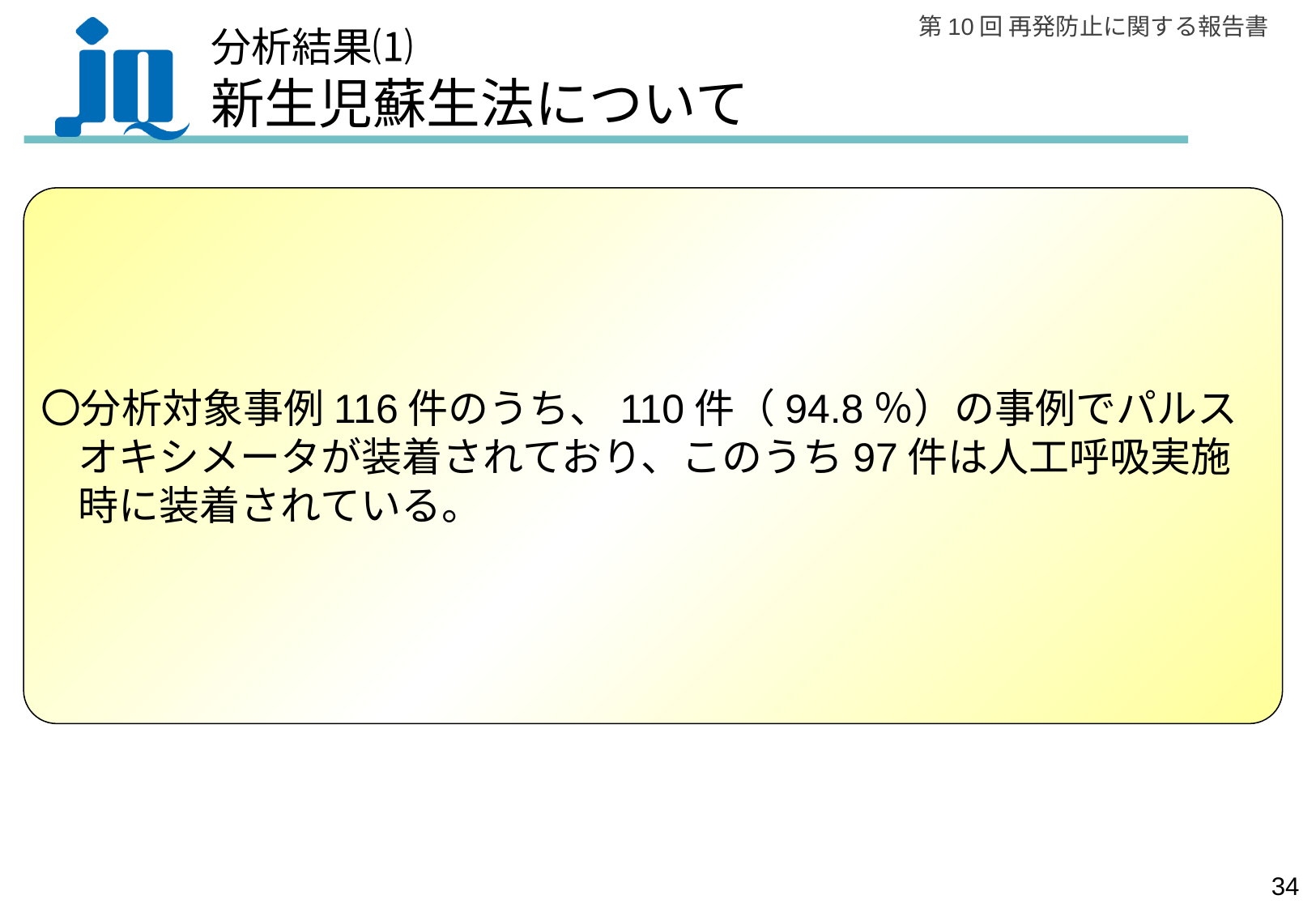

分析結果⑴
新生児蘇生法について
〇分析対象事例116件のうち、110件（94.8％）の事例でパルスオキシメータが装着されており、このうち97件は人工呼吸実施時に装着されている。
34